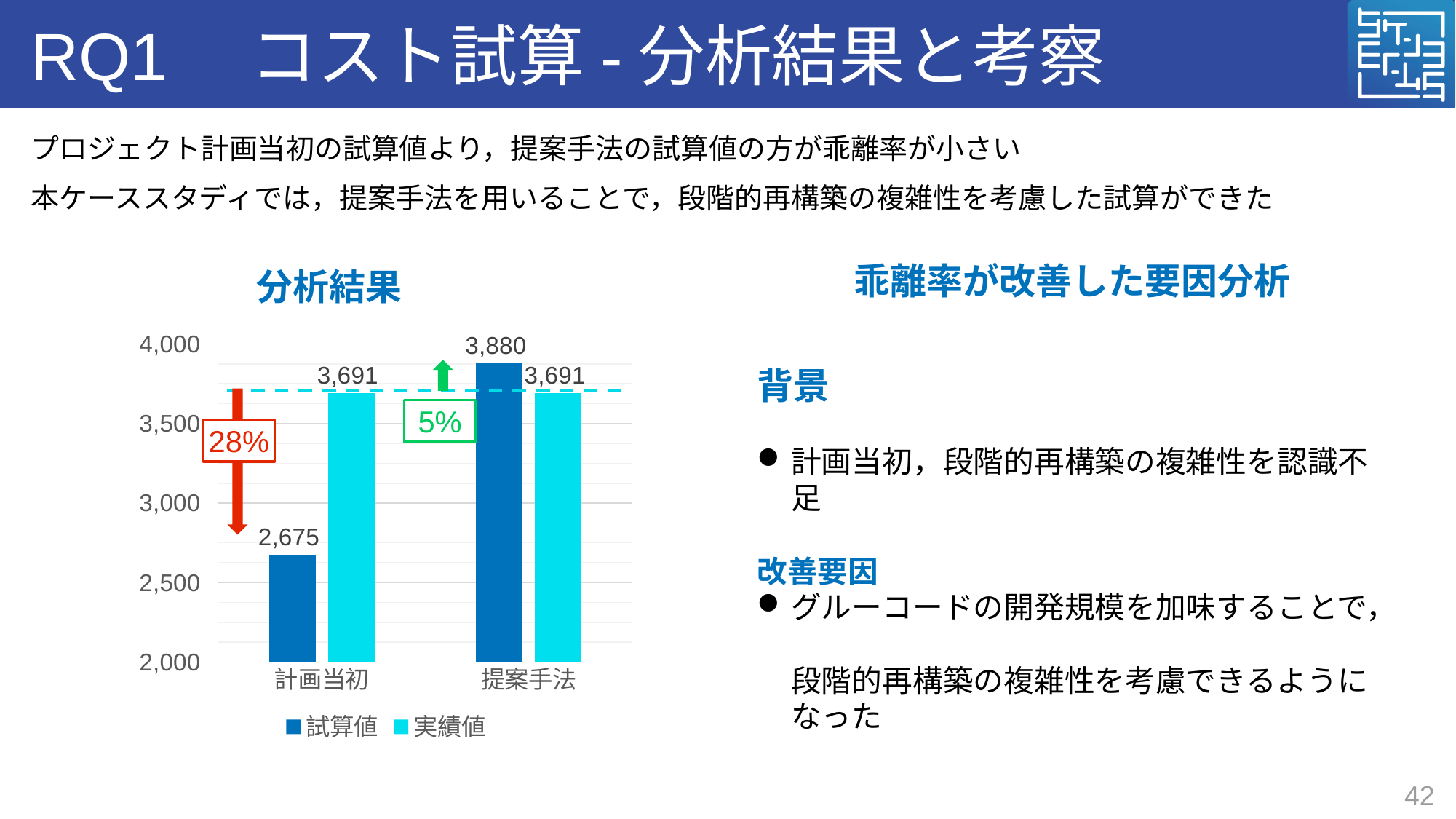

# RQ1　コスト試算-分析結果と考察
プロジェクト計画当初の試算値より，提案手法の試算値の方が乖離率が小さい
本ケーススタディでは，提案手法を用いることで，段階的再構築の複雑性を考慮した試算ができた

乖離率が改善した要因分析
分析結果

### Chart

| Category | 試算値 | 実績値 |
|---|---|---|
| 計画当初 | 2675.0 | 3691.0 |
| 提案手法 | 3880.0 | 3691.0 |
背景

計画当初，段階的再構築の複雑性を認識不足

改善要因
グルーコードの開発規模を加味することで，
段階的再構築の複雑性を考慮できるようになった

5%
28%
42